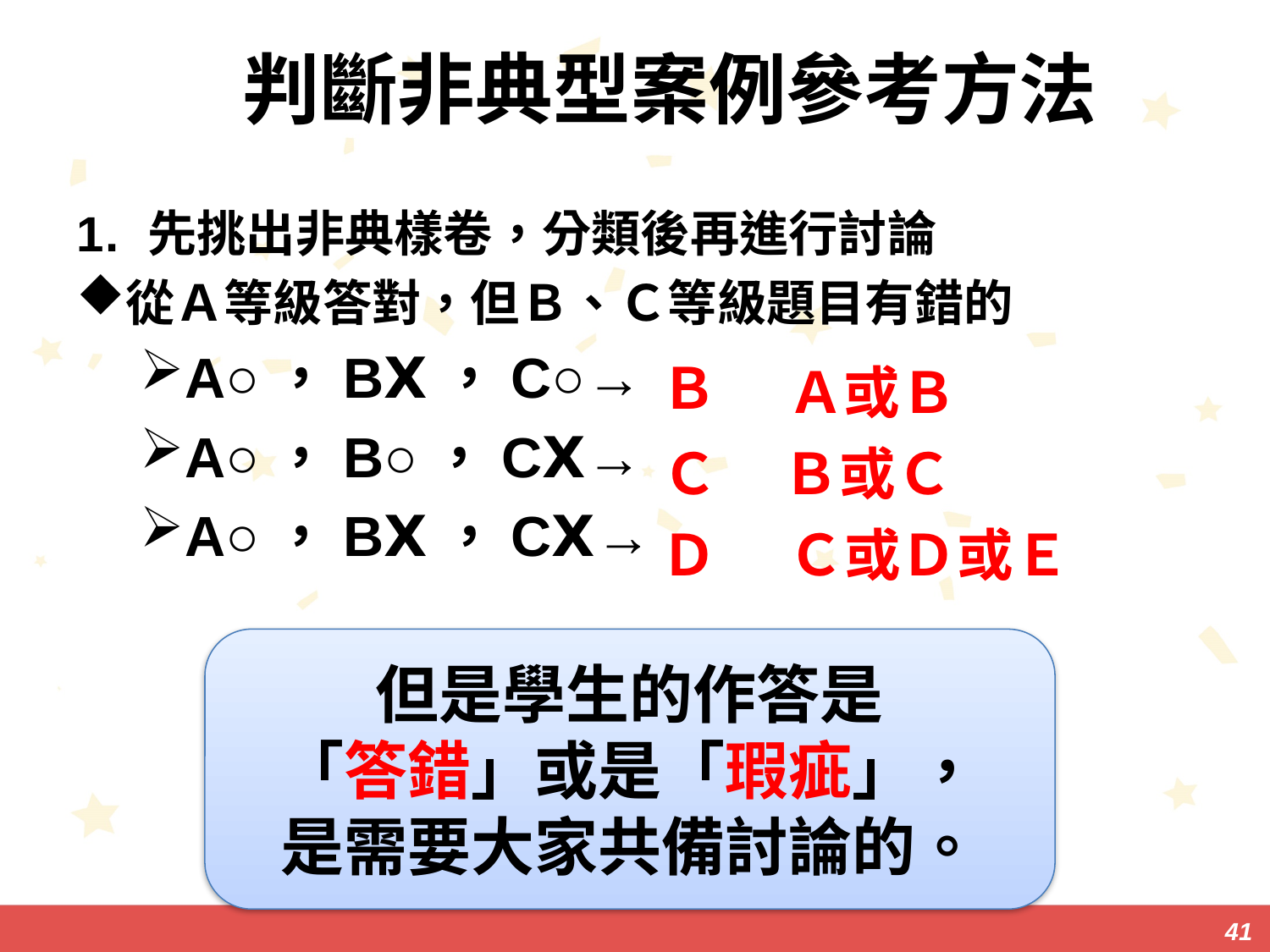

判斷非典型案例參考方法
先挑出非典樣卷，分類後再進行討論
從Ａ等級答對，但Ｂ、Ｃ等級題目有錯的
A○，BⅩ，C○→
A○，B○，CⅩ→
A○，BⅩ，CⅩ→

Ｂ
Ａ或Ｂ
Ｃ
Ｂ或Ｃ
Ｄ
Ｃ或Ｄ或Ｅ
但是學生的作答是
「答錯」或是「瑕疵」，
是需要大家共備討論的。
41